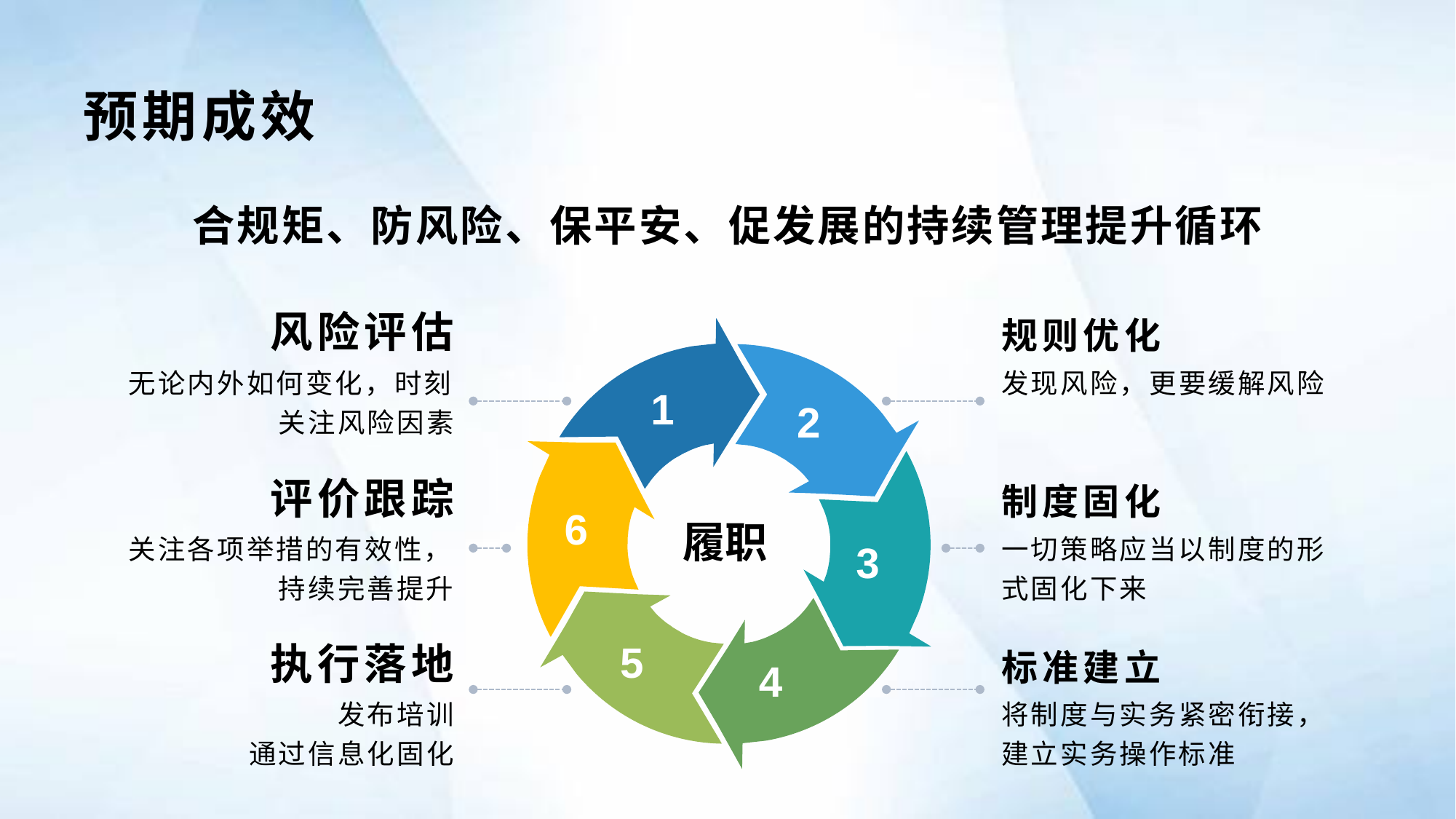

# 预期成效
合规矩、防风险、保平安、促发展的持续管理提升循环
规则优化
风险评估

发现风险，更要缓解风险
无论内外如何变化，时刻关注风险因素

1
2

制度固化
评价跟踪

6
履职
一切策略应当以制度的形式固化下来
关注各项举措的有效性，持续完善提升
3

5
执行落地
标准建立
4

发布培训
通过信息化固化
将制度与实务紧密衔接，建立实务操作标准
63